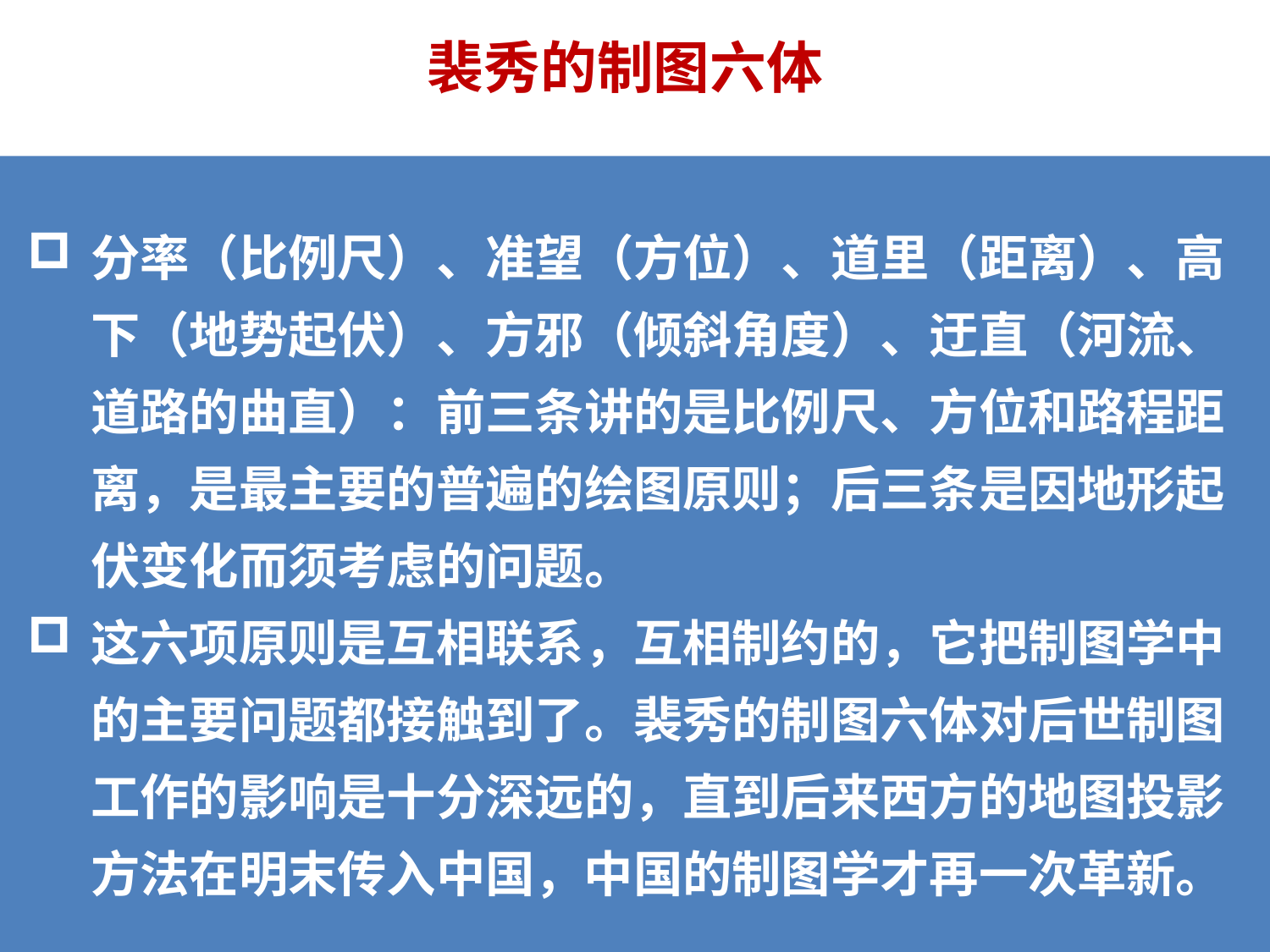

裴秀的制图六体

分率（比例尺）、准望（方位）、道里（距离）、高下（地势起伏）、方邪（倾斜角度）、迂直（河流、道路的曲直）：前三条讲的是比例尺、方位和路程距离，是最主要的普遍的绘图原则；后三条是因地形起伏变化而须考虑的问题。
这六项原则是互相联系，互相制约的，它把制图学中的主要问题都接触到了。裴秀的制图六体对后世制图工作的影响是十分深远的，直到后来西方的地图投影方法在明末传入中国，中国的制图学才再一次革新。